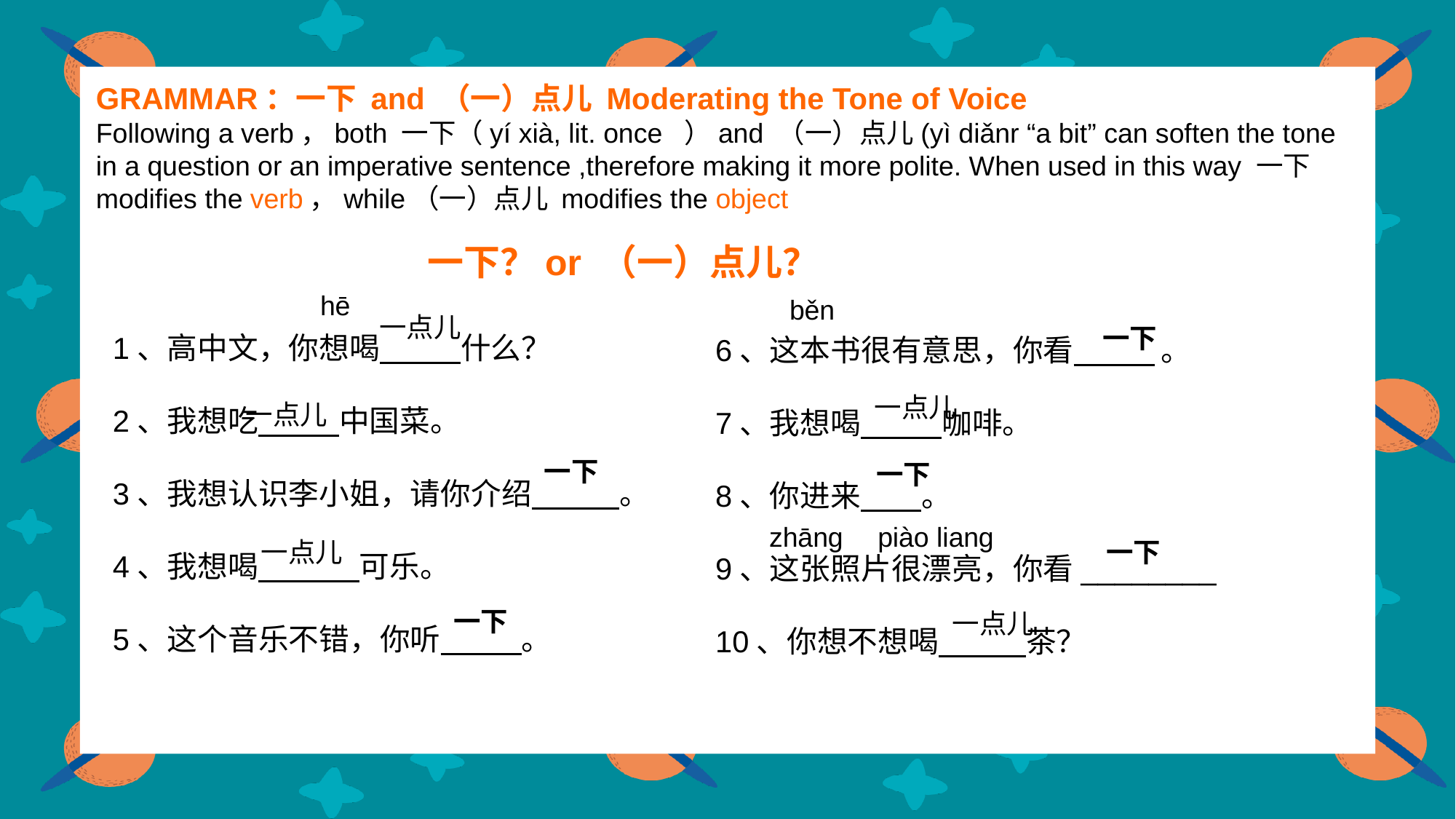

GRAMMAR：一下 and （一）点儿 Moderating the Tone of Voice
Following a verb，both 一下（yí xià, lit. once  ）and （一）点儿(yì diǎnr “a bit” can soften the tone in a question or an imperative sentence ,therefore making it more polite. When used in this way 一下 modifies the verb，while（一）点儿 modifies the object
一下？or （一）点儿？
hē
běn
一点儿
一下
1、高中文，你想喝            什么？

2、我想吃            中国菜。

3、我想认识李小姐，请你介绍             。

4、我想喝               可乐。

5、这个音乐不错，你听            。

6、这本书很有意思，你看             。

7、我想喝            咖啡。

8、你进来         。

9、这张照片很漂亮，你看________

10、你想不想喝             茶？
一点儿
一点儿
一下
一下
zhāng
piào liang
一点儿
一下
一下
一点儿